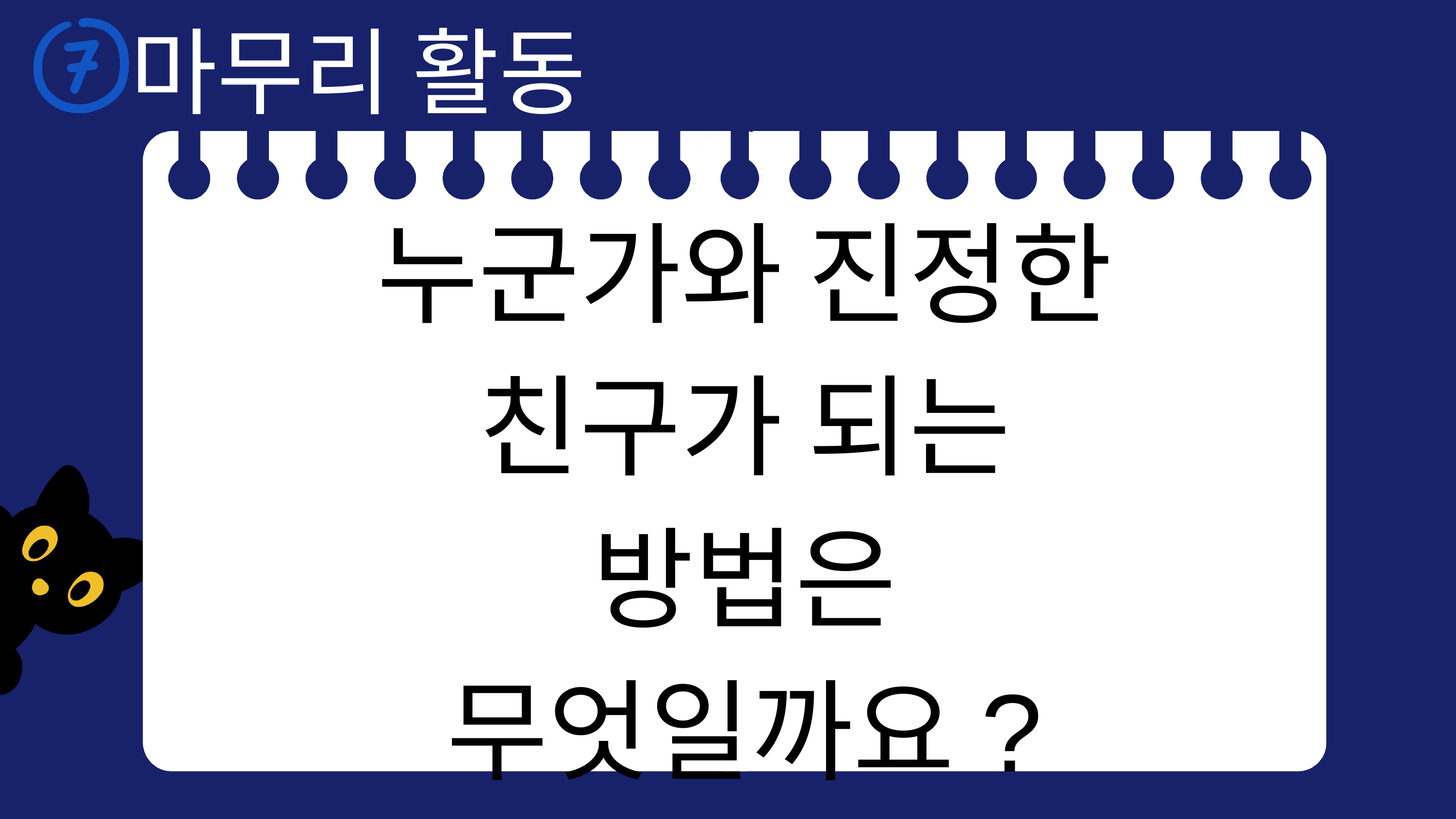

마무리 활동

누군가와 진정한
친구가 되는 방법은
무엇일까요?